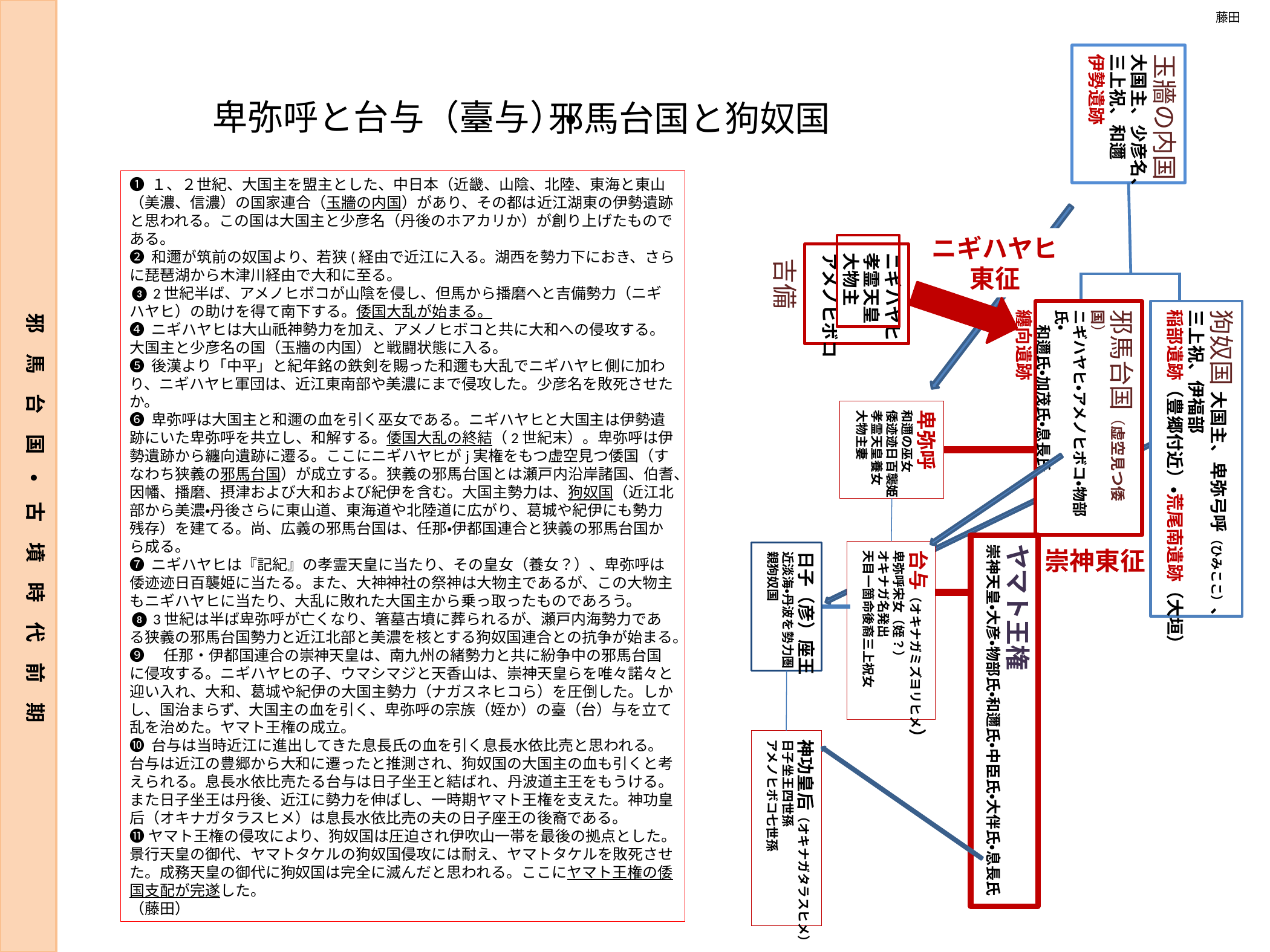

藤田
玉牆の内国
大国主、少彦名、
三上祝、和邇
伊勢遺跡
卑弥呼と台与（臺与）・
邪馬台国と狗奴国
❶ １、２世紀、大国主を盟主とした、中日本（近畿、山陰、北陸、東海と東山（美濃、信濃）の国家連合（玉牆の内国）があり、その都は近江湖東の伊勢遺跡と思われる。この国は大国主と少彦名（丹後のホアカリか）が創り上げたものである。
❷ 和邇が筑前の奴国より、若狭(経由で近江に入る。湖西を勢力下におき、さらに琵琶湖から木津川経由で大和に至る。
❸ 2世紀半ば、アメノヒボコが山陰を侵し、但馬から播磨へと吉備勢力（ニギハヤヒ）の助けを得て南下する。倭国大乱が始まる。
❹ ニギハヤヒは大山祇神勢力を加え、アメノヒボコと共に大和への侵攻する。大国主と少彦名の国（玉牆の内国）と戦闘状態に入る。
❺ 後漢より「中平」と紀年銘の鉄剣を賜った和邇も大乱でニギハヤヒ側に加わり、ニギハヤヒ軍団は、近江東南部や美濃にまで侵攻した。少彦名を敗死させたか。
❻ 卑弥呼は大国主と和邇の血を引く巫女である。ニギハヤヒと大国主は伊勢遺跡にいた卑弥呼を共立し、和解する。倭国大乱の終結（2世紀末）。卑弥呼は伊勢遺跡から纏向遺跡に遷る。ここにニギハヤヒがj実権をもつ虚空見つ倭国（すなわち狭義の邪馬台国）が成立する。狭義の邪馬台国とは瀬戸内沿岸諸国、伯耆、因幡、播磨、摂津および大和および紀伊を含む。大国主勢力は、狗奴国（近江北部から美濃・丹後さらに東山道、東海道や北陸道に広がり、葛城や紀伊にも勢力残存）を建てる。尚、広義の邪馬台国は、任那・伊都国連合と狭義の邪馬台国から成る。
❼ ニギハヤヒは『記紀』の孝霊天皇に当たり、その皇女（養女？）、卑弥呼は倭迹迹日百襲姫に当たる。また、大神神社の祭神は大物主であるが、この大物主もニギハヤヒに当たり、大乱に敗れた大国主から乗っ取ったものであろう。
❽ 3世紀は半ば卑弥呼が亡くなり、箸墓古墳に葬られるが、瀬戸内海勢力である狭義の邪馬台国勢力と近江北部と美濃を核とする狗奴国連合との抗争が始まる。
❾　任那・伊都国連合の崇神天皇は、南九州の緒勢力と共に紛争中の邪馬台国に侵攻する。ニギハヤヒの子、ウマシマジと天香山は、崇神天皇らを唯々諾々と迎い入れ、大和、葛城や紀伊の大国主勢力（ナガスネヒコら）を圧倒した。しかし、国治まらず、大国主の血を引く、卑弥呼の宗族（姪か）の臺（台）与を立て乱を治めた。ヤマト王権の成立。
❿ 台与は当時近江に進出してきた息長氏の血を引く息長水依比売と思われる。台与は近江の豊郷から大和に遷ったと推測され、狗奴国の大国主の血も引くと考えられる。息長水依比売たる台与は日子坐王と結ばれ、丹波道主王をもうける。また日子坐王は丹後、近江に勢力を伸ばし、一時期ヤマト王権を支えた。神功皇后（オキナガタラスヒメ）は息長水依比売の夫の日子座王の後裔である。
⓫ヤマト王権の侵攻により、狗奴国は圧迫され伊吹山一帯を最後の拠点とした。景行天皇の御代、ヤマトタケルの狗奴国侵攻には耐え、ヤマトタケルを敗死させた。成務天皇の御代に狗奴国は完全に滅んだと思われる。ここにヤマト王権の倭国支配が完遂した。
（藤田）
ニギハヤヒ
東征

ニギハヤヒ
孝霊天皇
大物主
アメノヒボコ
吉備

邪馬台国（虚空見つ倭国）
ニギハヤヒ・アメノヒボコ・物部氏・
　和邇氏・加茂氏・息長氏
纏向遺跡
狗奴国 大国主、卑弥弓呼（ひみここ）、
三上祝、伊福部
稲部遺跡（豊郷付近）・荒尾南遺跡（大垣）
邪　馬　台　国　・　古　墳　時　代　前　期
卑弥呼
和邇の巫女
倭迹迹日百襲姫
孝霊天皇養女
大物主妻

ヤマト王権
崇神天皇・大彦・物部氏・和邇氏・中臣氏・大伴氏・息長氏
崇神東征
台与（オキナガミズヨリヒメ）
卑弥呼宋女（姪？）
オキナガ名発出
天目一箇命後裔三上祝女
日子（彦）座王
近淡海・丹波を勢力圏
親狗奴国
神功皇后（オキナガタラスヒメ）
日子坐王四世孫
アメノヒボコ七世孫